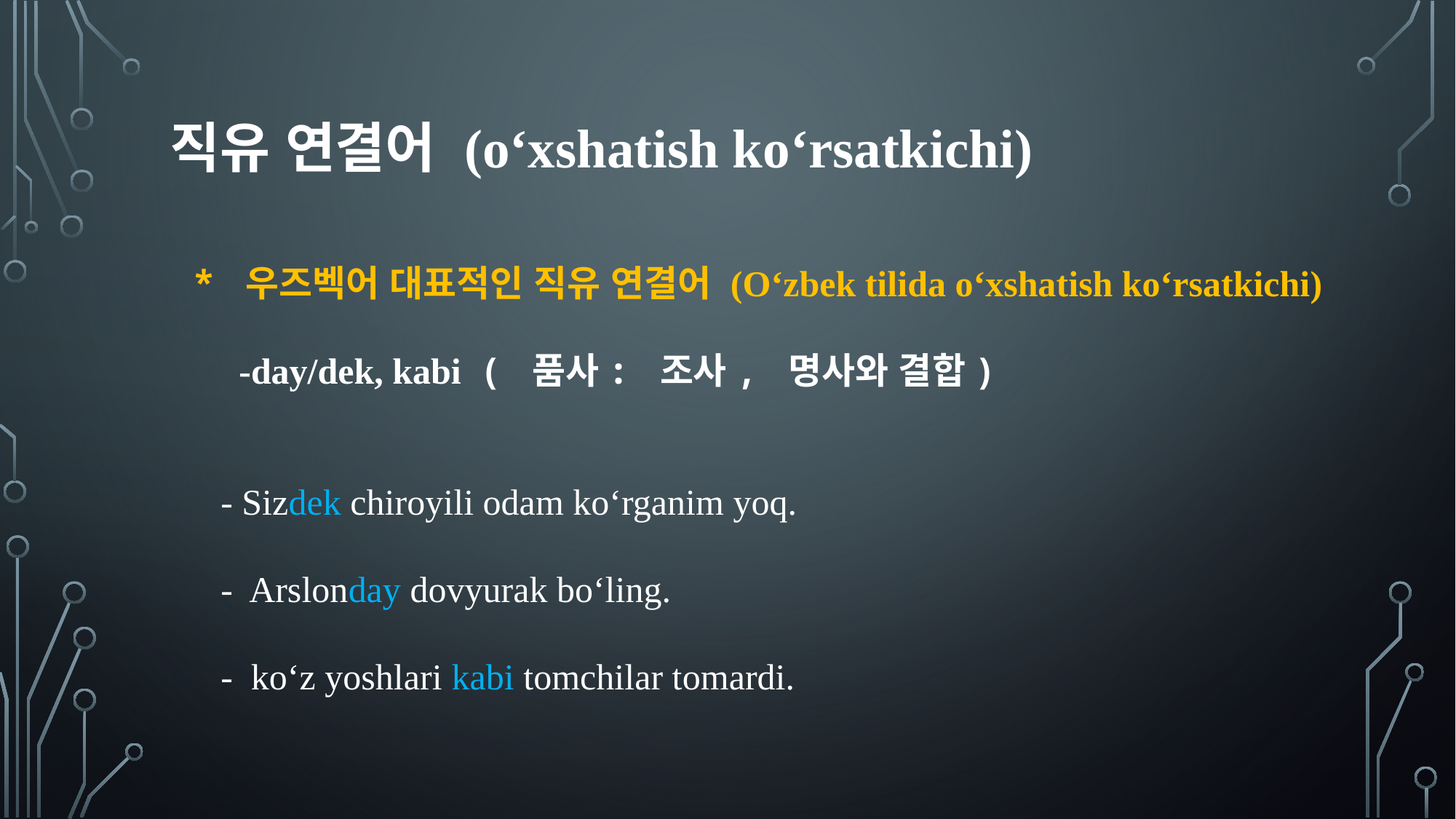

직유 연결어 (o‘xshatish ko‘rsatkichi)
* 우즈벡어 대표적인 직유 연결어 (O‘zbek tilida o‘xshatish ko‘rsatkichi)

     -day/dek, kabi  ( 품사: 조사, 명사와 결합)

   - Sizdek chiroyili odam ko‘rganim yoq.

   -  Arslonday dovyurak bo‘ling.

   -  ko‘z yoshlari kabi tomchilar tomardi.